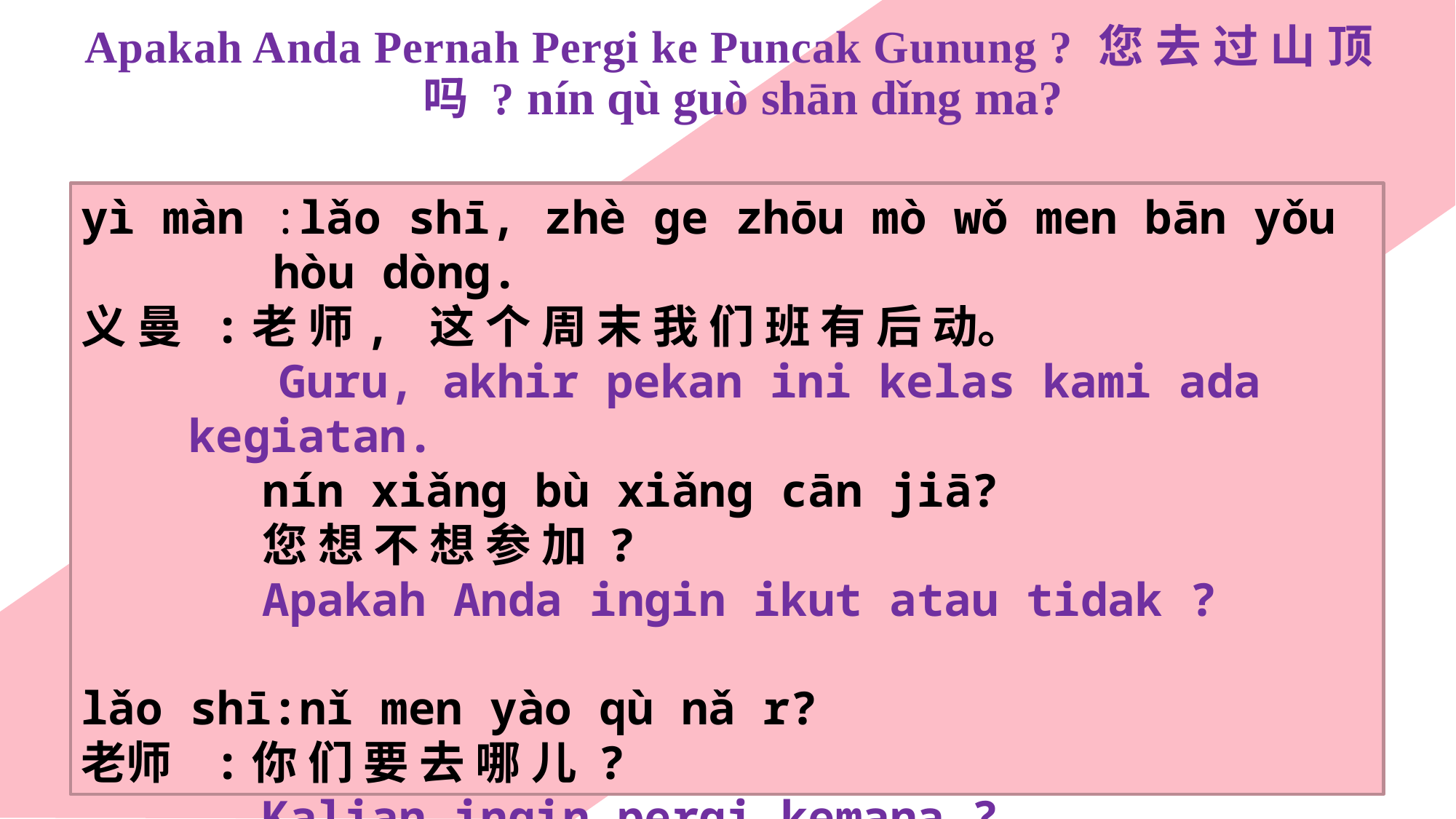

Apakah Anda Pernah Pergi ke Puncak Gunung ? 您 去 过 山 顶 吗 ? nín qù guò shān dǐng ma?
yì màn :lǎo shī, zhè ge zhōu mò wǒ men bān yǒu hòu dòng.
义 曼  :老 师, 这 个 周 末 我 们 班 有 后 动。
 Guru, akhir pekan ini kelas kami ada kegiatan.
nín xiǎng bù xiǎng cān jiā?
您 想 不 想 参 加 ?
Apakah Anda ingin ikut atau tidak ?

lǎo shī:nǐ men yào qù nǎ r?
老师   :你 们 要 去 哪 儿 ?
Kalian ingin pergi kemana ?